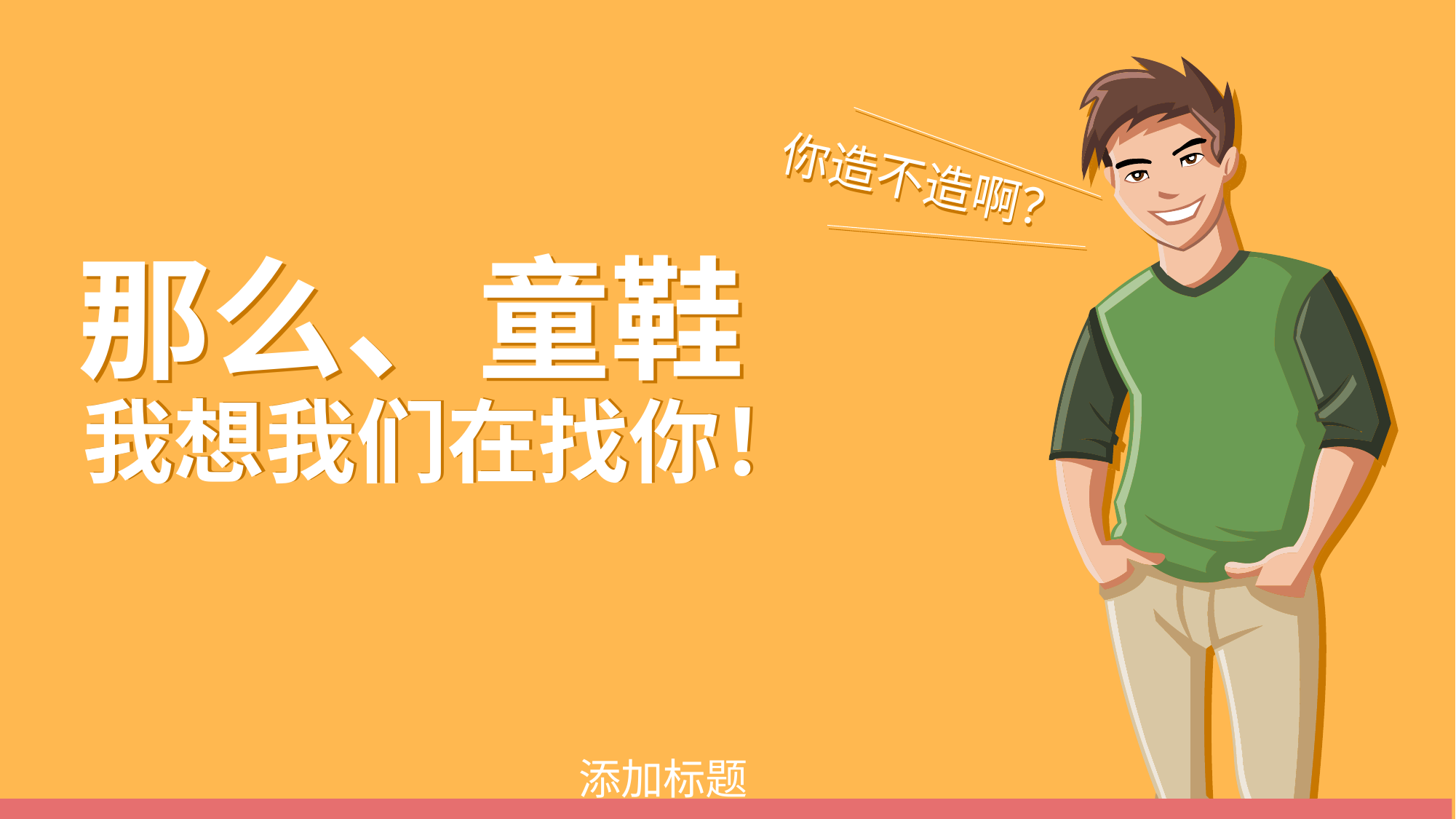

你造不造啊？
你造不造啊？
那么、童鞋
我想我们在找你！
那么、童鞋
我想我们在找你！
添加标题